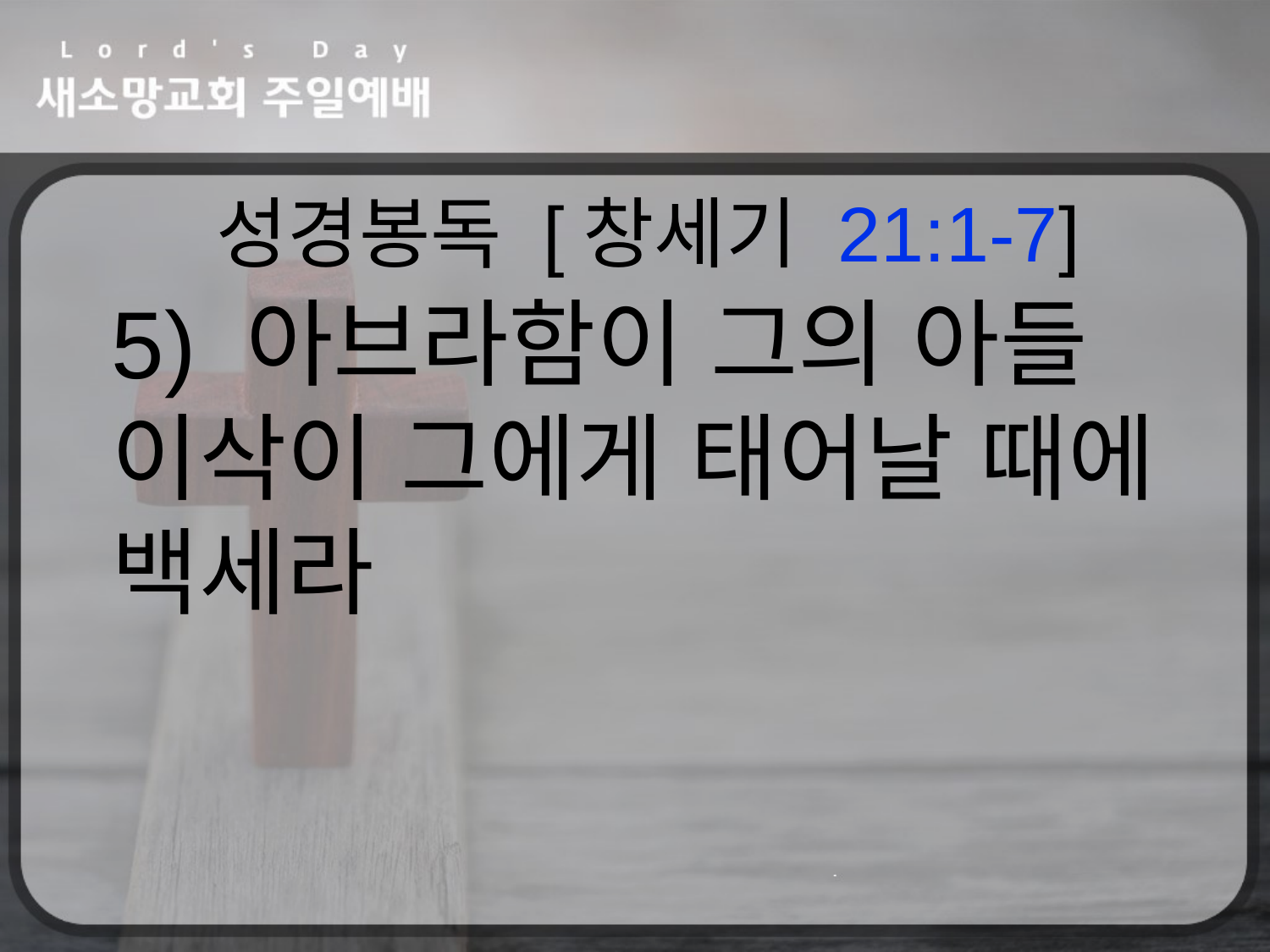

성경봉독 [창세기 21:1-7]
5) 아브라함이 그의 아들 이삭이 그에게 태어날 때에 백세라